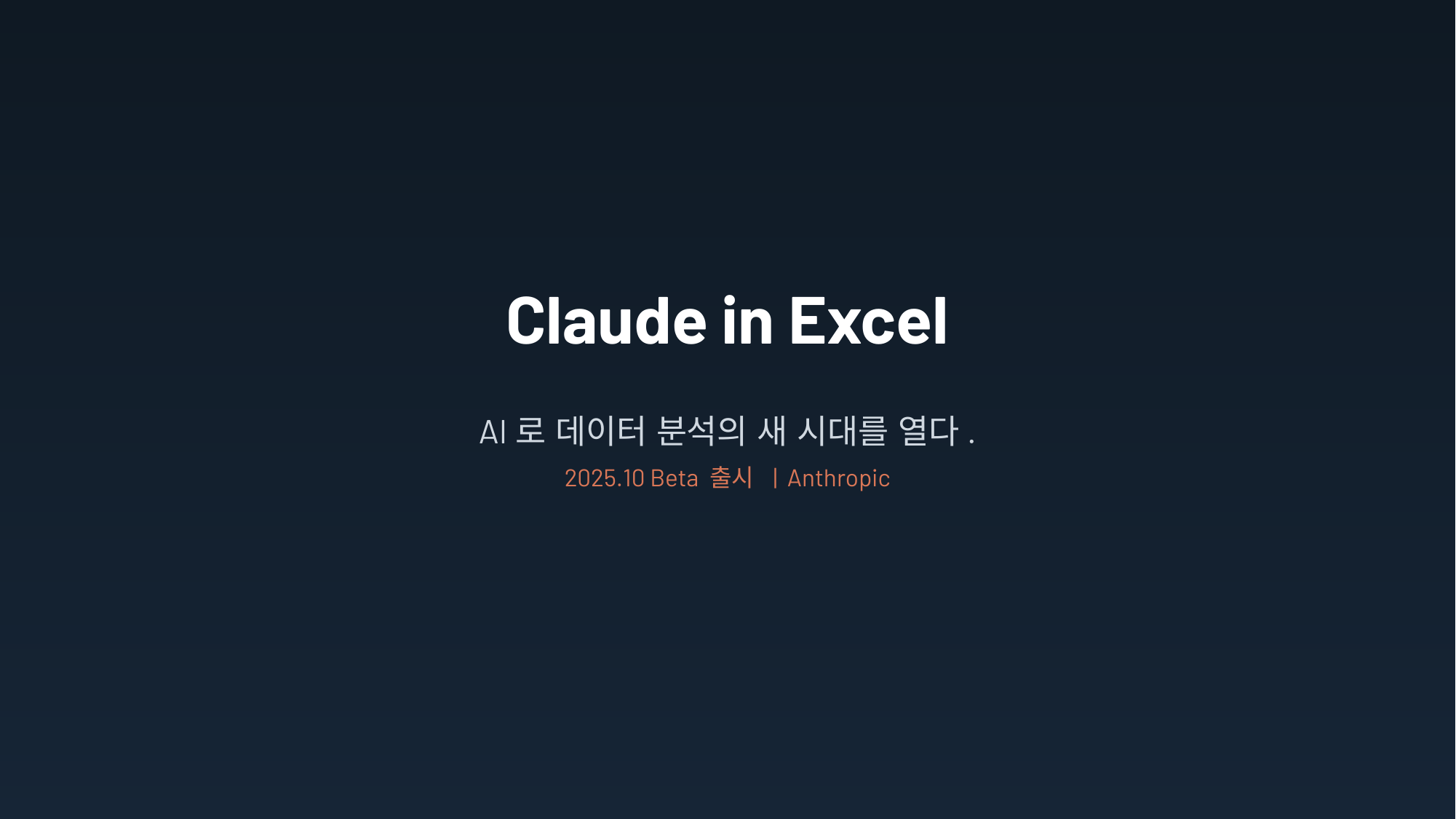

# Claude in Excel
AI로 데이터 분석의 새 시대를 열다.
2025.10 Beta 출시  |  Anthropic